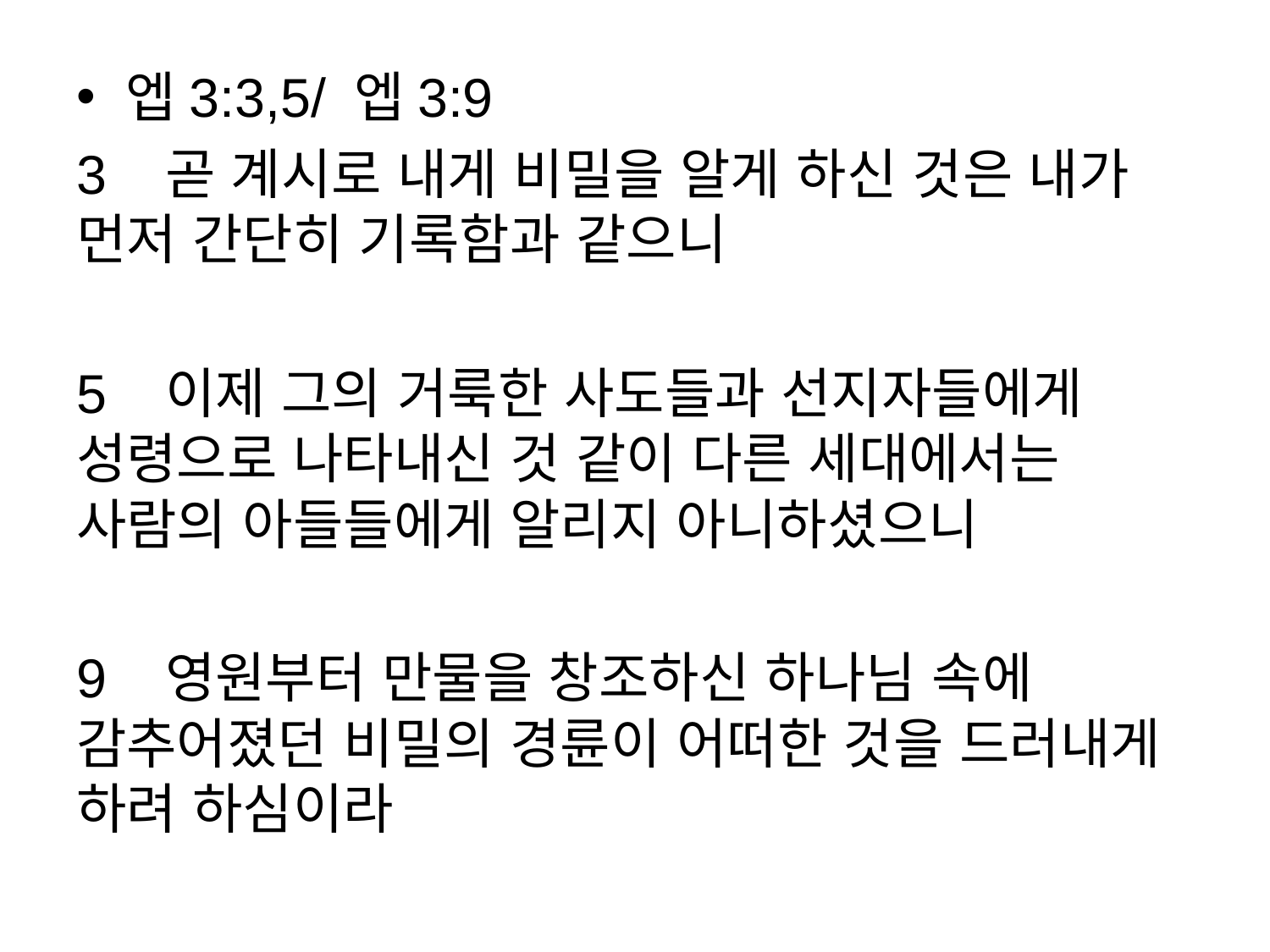

엡3:3,5/ 엡3:9
3   곧 계시로 내게 비밀을 알게 하신 것은 내가 먼저 간단히 기록함과 같으니

5   이제 그의 거룩한 사도들과 선지자들에게 성령으로 나타내신 것 같이 다른 세대에서는 사람의 아들들에게 알리지 아니하셨으니

9   영원부터 만물을 창조하신 하나님 속에 감추어졌던 비밀의 경륜이 어떠한 것을 드러내게 하려 하심이라